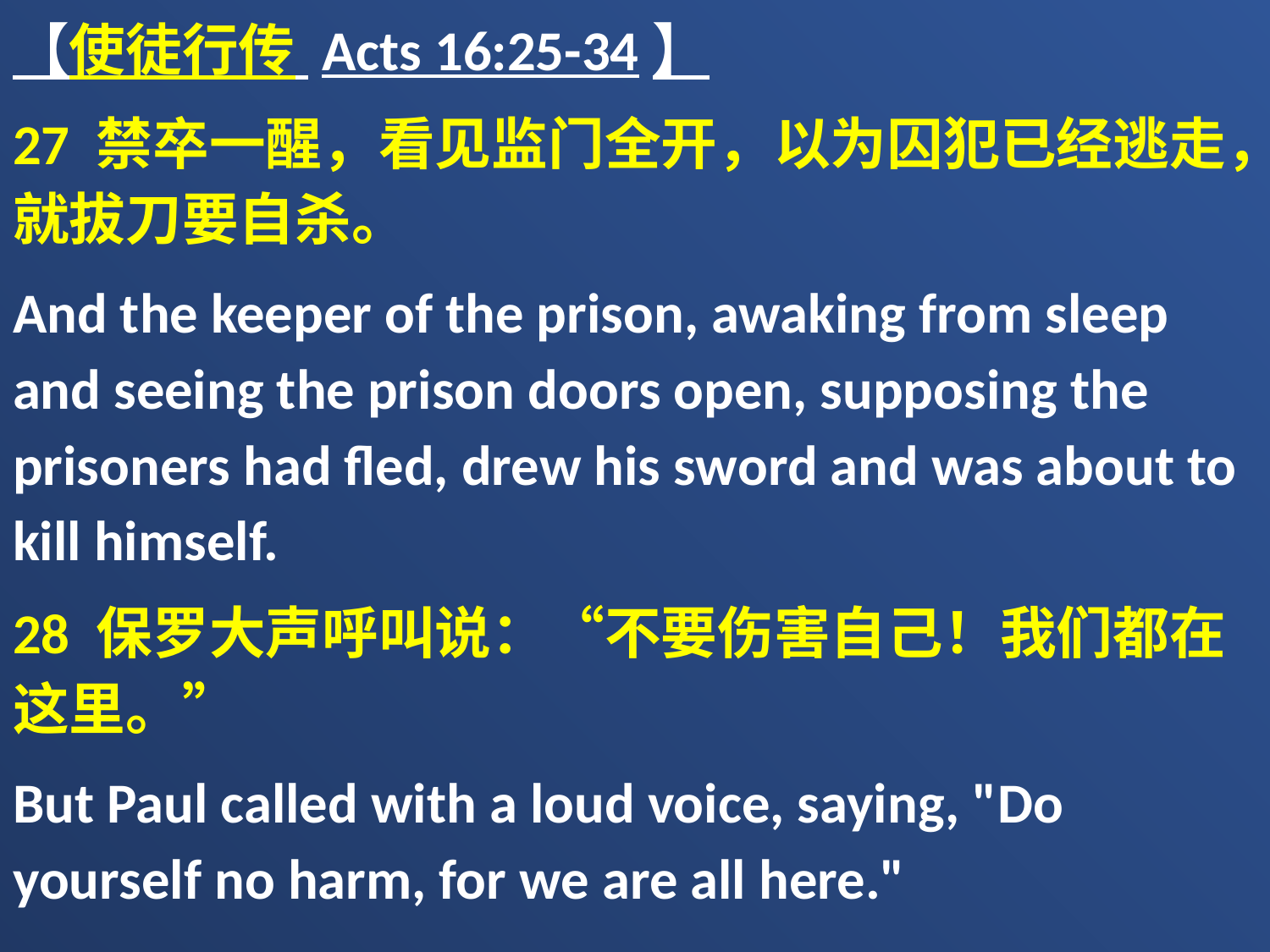

【使徒行传 Acts 16:25-34】
27 禁卒一醒，看见监门全开，以为囚犯已经逃走，就拔刀要自杀。
And the keeper of the prison, awaking from sleep and seeing the prison doors open, supposing the prisoners had fled, drew his sword and was about to kill himself.
28 保罗大声呼叫说：“不要伤害自己！我们都在这里。”
But Paul called with a loud voice, saying, "Do yourself no harm, for we are all here."